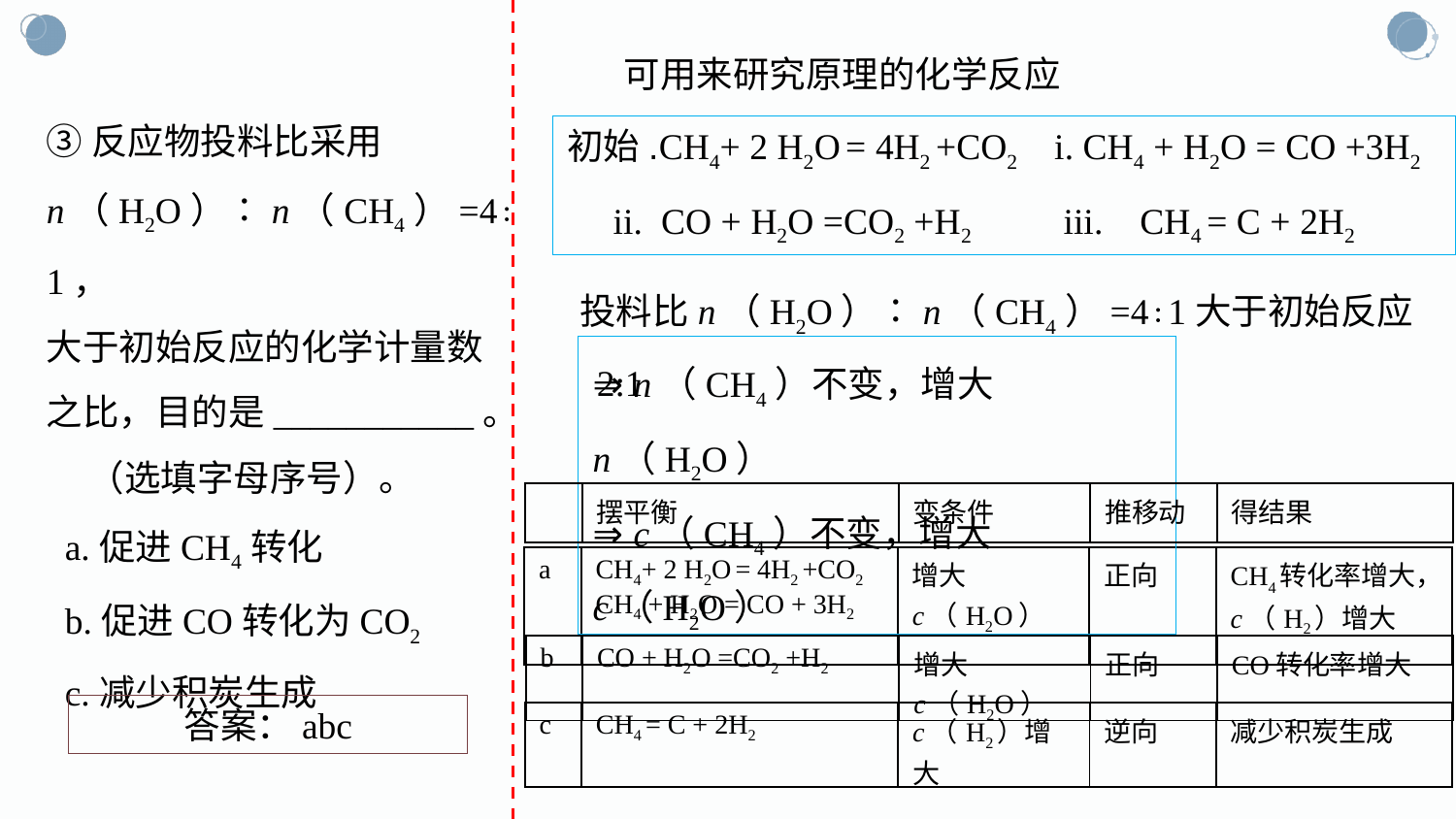

可用来研究原理的化学反应
③反应物投料比采用
n（H2O）∶n（CH4）=4∶1，
大于初始反应的化学计量数
之比，目的是___________。
    （选填字母序号）。
  a.促进CH4转化
  b.促进CO转化为CO2
  c.减少积炭生成
初始.CH4+ 2 H2O = 4H2 +CO2    i. CH4 + H2O = CO +3H2
     ii.  CO + H2O =CO2 +H2          iii.    CH4 = C + 2H2
投料比n（H2O）∶n（CH4）=4∶1大于初始反应  2:1
⇒ n（CH4）不变，增大 n（H2O）
⇒ c（CH4）不变，增大 c（H2O）
|  | 摆平衡 | 变条件 | 推移动 | 得结果 |
| --- | --- | --- | --- | --- |
| a | CH4+ 2 H2O = 4H2 +CO2 CH4 + H2O = CO + 3H2 | 增大 c（H2O） | 正向 | CH4转化率增大， c（H2）增大 |
| --- | --- | --- | --- | --- |
| b | CO + H2O =CO2 +H2 | 增大 c（H2O） | 正向 | CO转化率增大 |
| --- | --- | --- | --- | --- |
答案：abc
| c | CH4 = C + 2H2 | c（H2）增大 | 逆向 | 减少积炭生成 |
| --- | --- | --- | --- | --- |